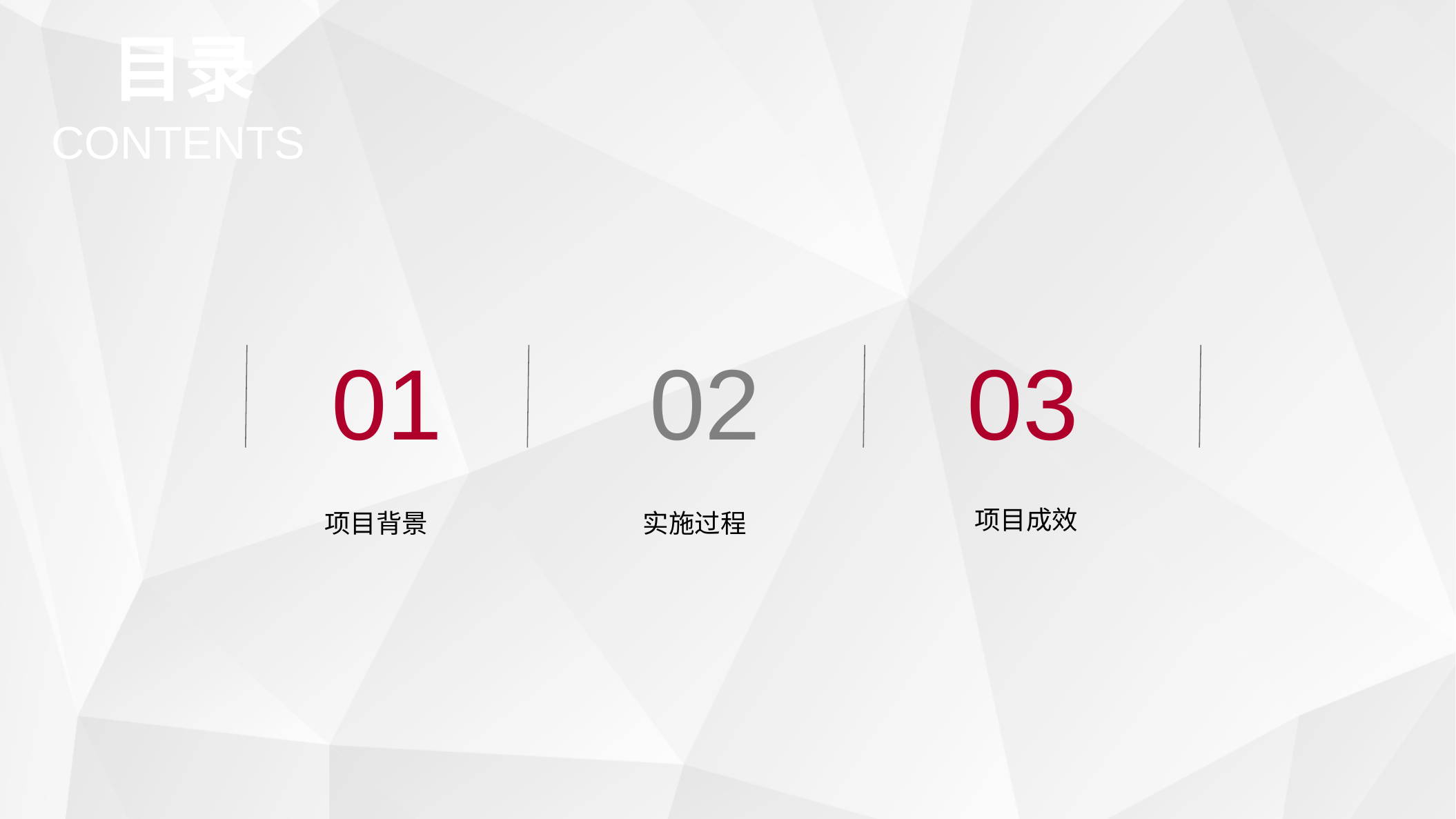

目录
CONTENTS
01
02
03
项目成效
项目背景
实施过程